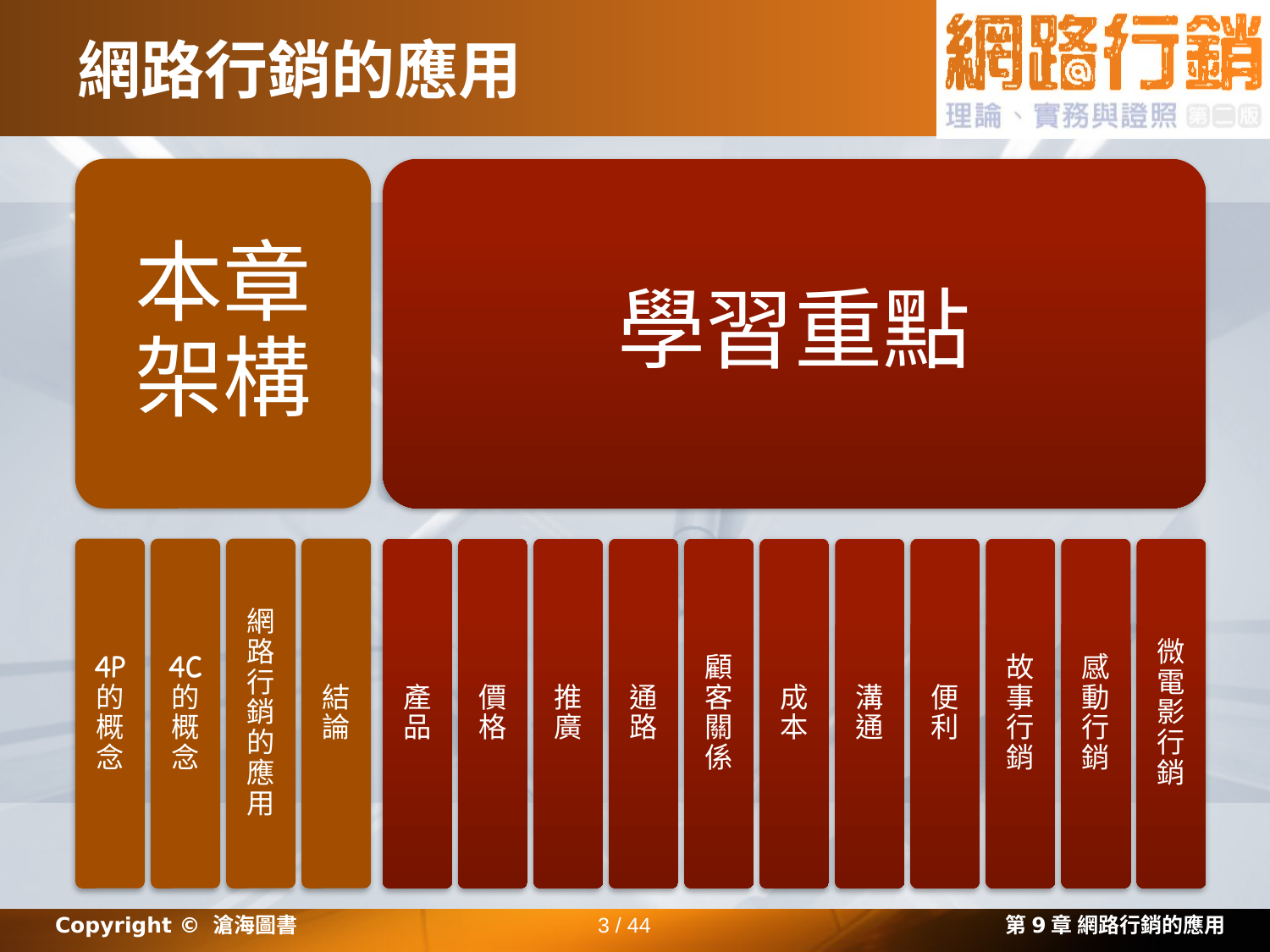

# 網路行銷的應用
本章架構
4P 的概念
4C 的概念
網路行銷的應用
結論
學習重點
產品
價格
推廣
通路
顧客關係
成本
溝通
便利
故事行銷
感動行銷
微電影行銷
Copyright © 滄海圖書
3 / 44
第9章 網路行銷的應用